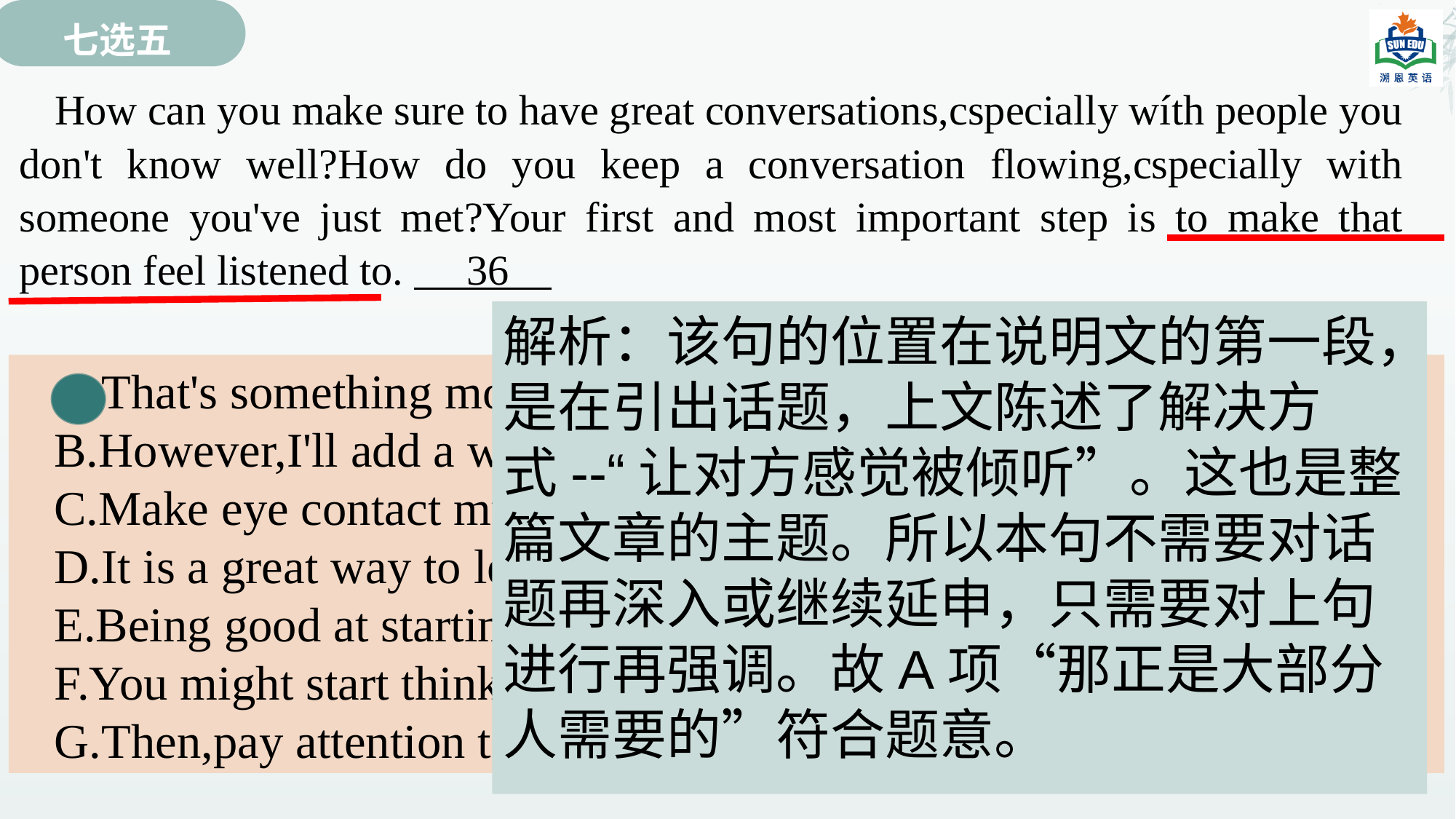

七选五
How can you make sure to have great conversations,cspecially wíth people you don't know well?How do you keep a conversation flowing,cspecially with someone you've just met?Your first and most important step is to make that person feel listened to.      36
解析：该句的位置在说明文的第一段，是在引出话题，上文陈述了解决方式--“让对方感觉被倾听”。这也是整篇文章的主题。所以本句不需要对话题再深入或继续延申，只需要对上句进行再强调。故A项“那正是大部分人需要的”符合题意。

A.That's something most of us desire.
B.However,I'll add a word of warning.
C.Make eye contact much but not all of the time.
D.It is a great way to learn how to keep the volley going.
E.Being good at starting conversations is an essential skill.
F.You might start thinking about whether you're wasting time.
G.Then,pay attention to the rhythm and flow of the conversation.